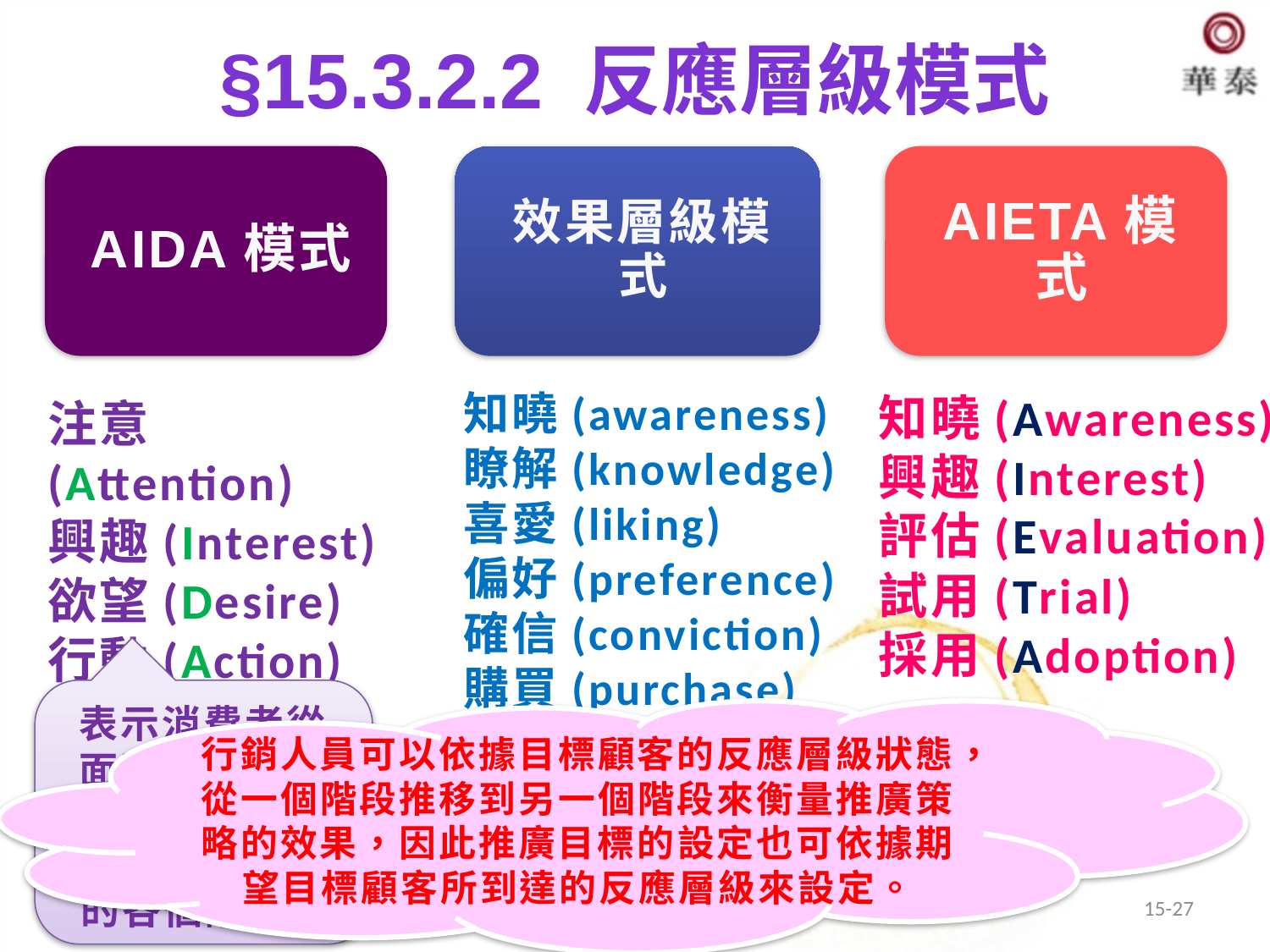

# §15.3.2.2 反應層級模式
AIDA模式
效果層級模式
AIETA模式
知曉(awareness)
瞭解(knowledge)
喜愛(liking)
偏好(preference)
確信(conviction)
購買(purchase)
知曉(Awareness)
興趣(Interest)
評估(Evaluation)
試用(Trial)
採用(Adoption)
注意(Attention)
興趣(Interest)
欲望(Desire)
行動(Action)
表示消費者從面對推廣訊息開始，直到產生行動所經歷的各個階段。

行銷人員可以依據目標顧客的反應層級狀態，從一個階段推移到另一個階段來衡量推廣策略的效果，因此推廣目標的設定也可依據期望目標顧客所到達的反應層級來設定。
行銷管理   Chapter 15   推廣策略與行銷溝通
15-27